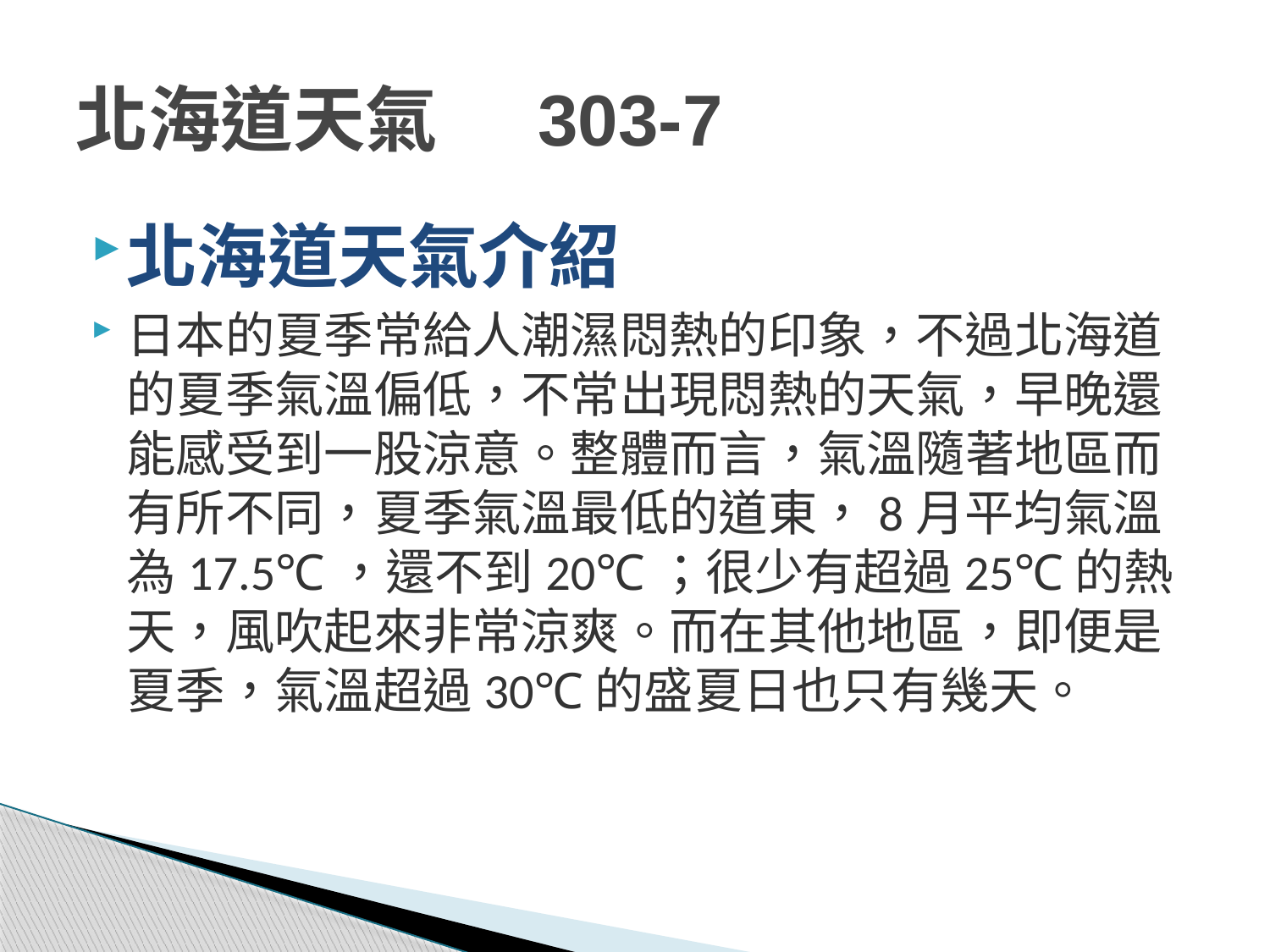

# 北海道天氣     303-7
北海道天氣介紹
日本的夏季常給人潮濕悶熱的印象，不過北海道的夏季氣溫偏低，不常出現悶熱的天氣，早晚還能感受到一股涼意。整體而言，氣溫隨著地區而有所不同，夏季氣溫最低的道東，8月平均氣溫為17.5℃，還不到20℃；很少有超過25℃的熱天，風吹起來非常涼爽。而在其他地區，即便是夏季，氣溫超過30℃的盛夏日也只有幾天。